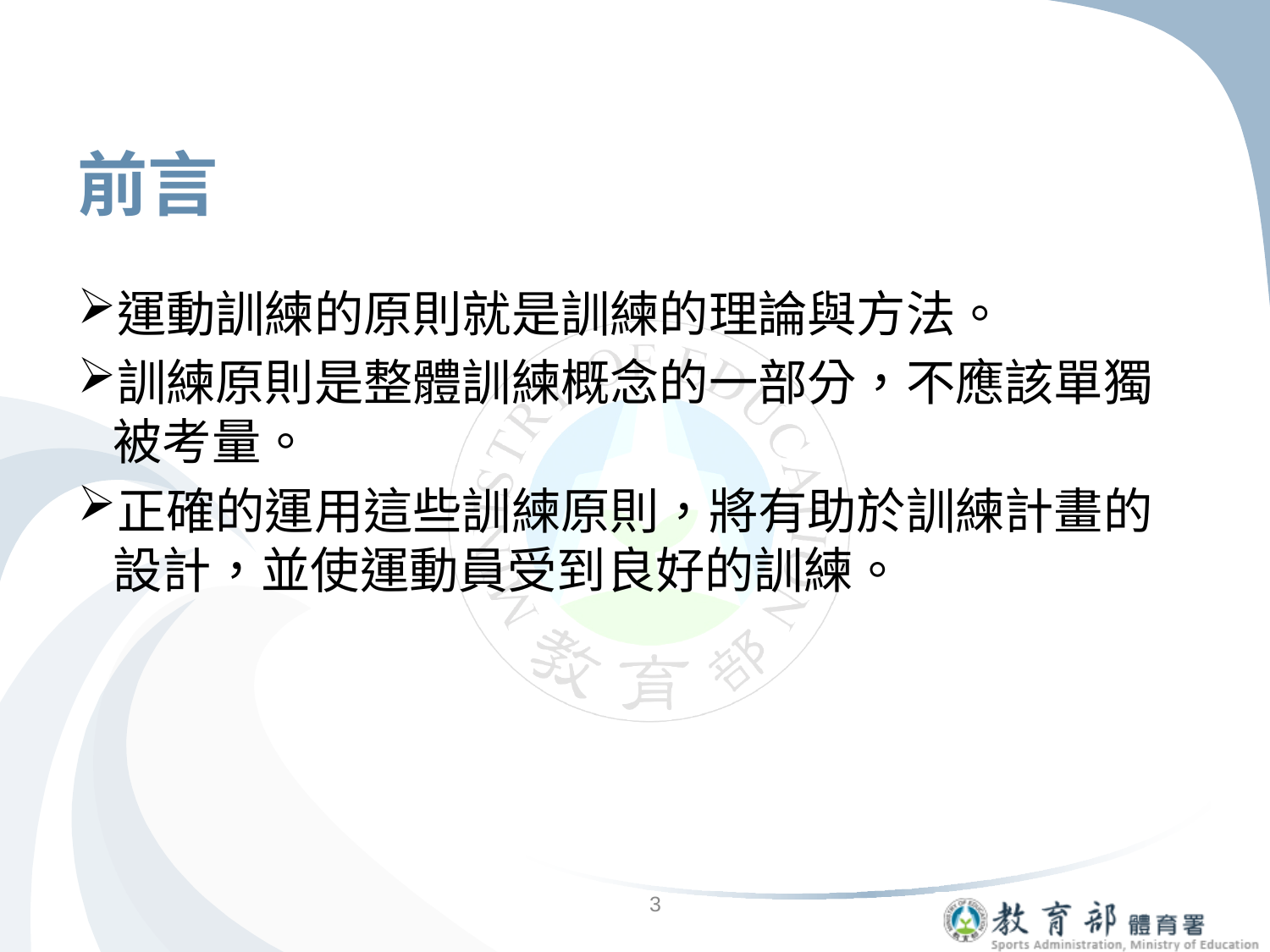

# 前言
運動訓練的原則就是訓練的理論與方法。
訓練原則是整體訓練概念的一部分，不應該單獨被考量。
正確的運用這些訓練原則，將有助於訓練計畫的設計，並使運動員受到良好的訓練。
3